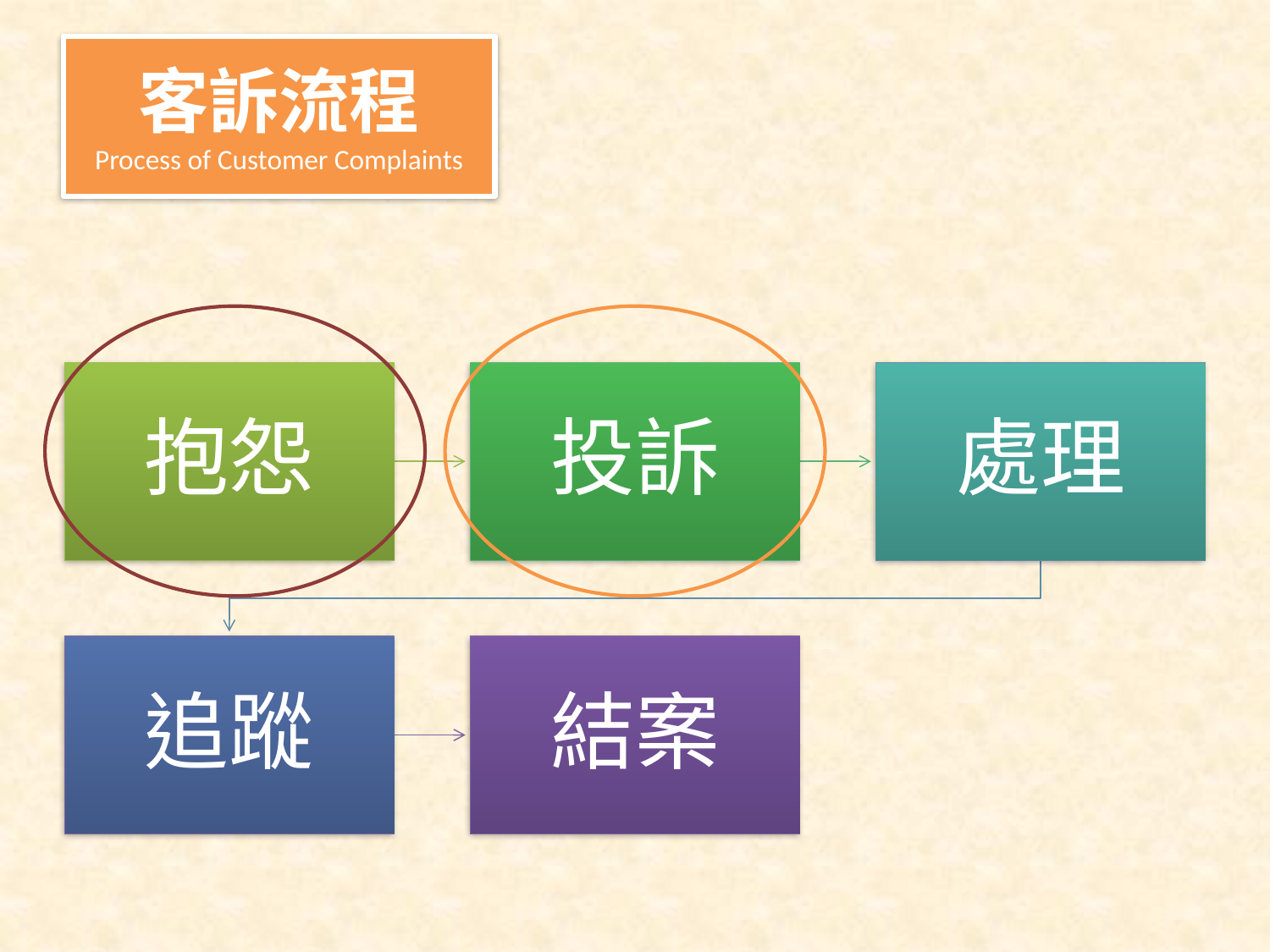

客訴流程
Process of Customer Complaints
#

抱怨

投訴

處理

追蹤
結案